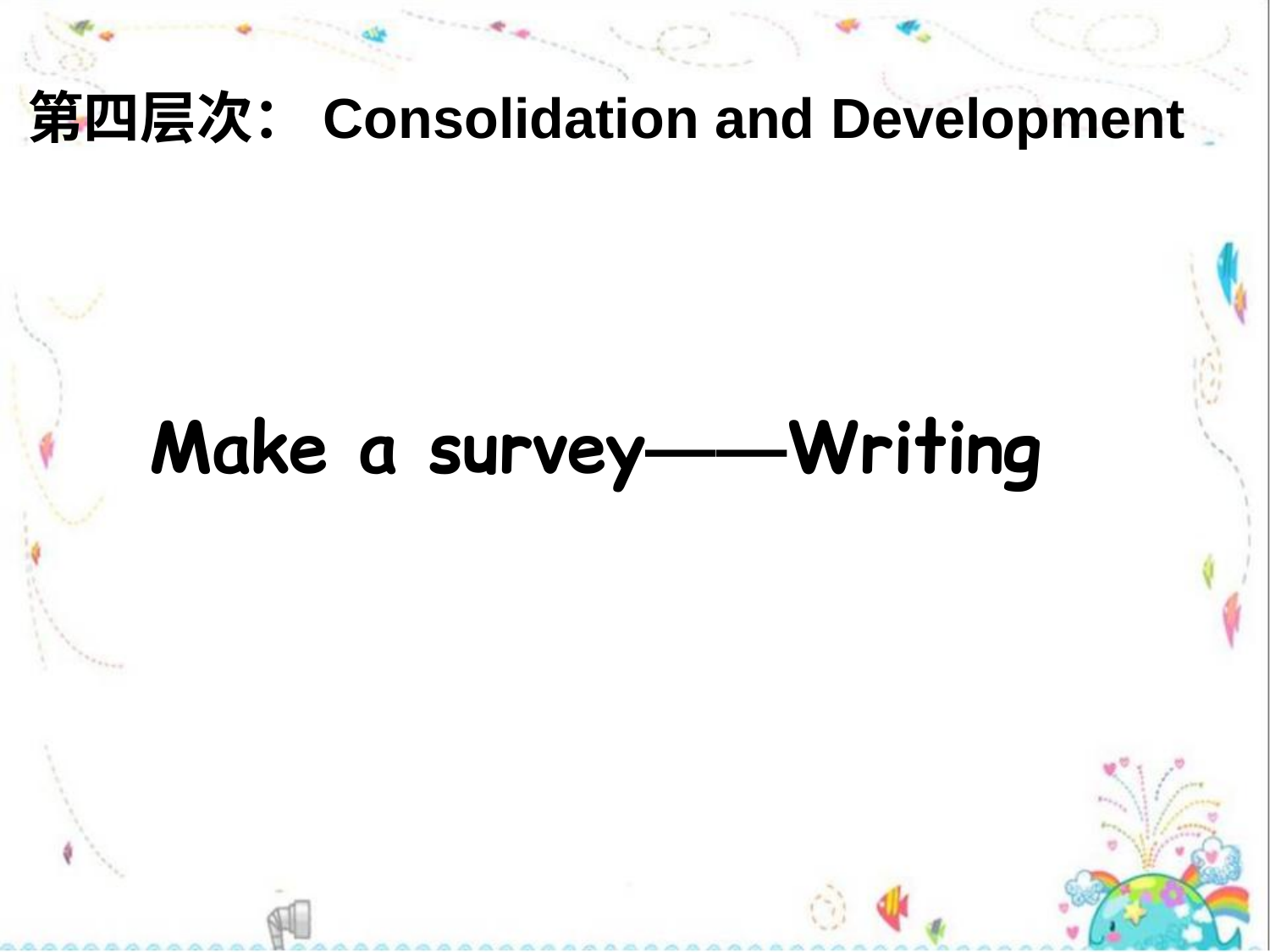

# 第四层次：Consolidation and Development
    Make a survey——Writing